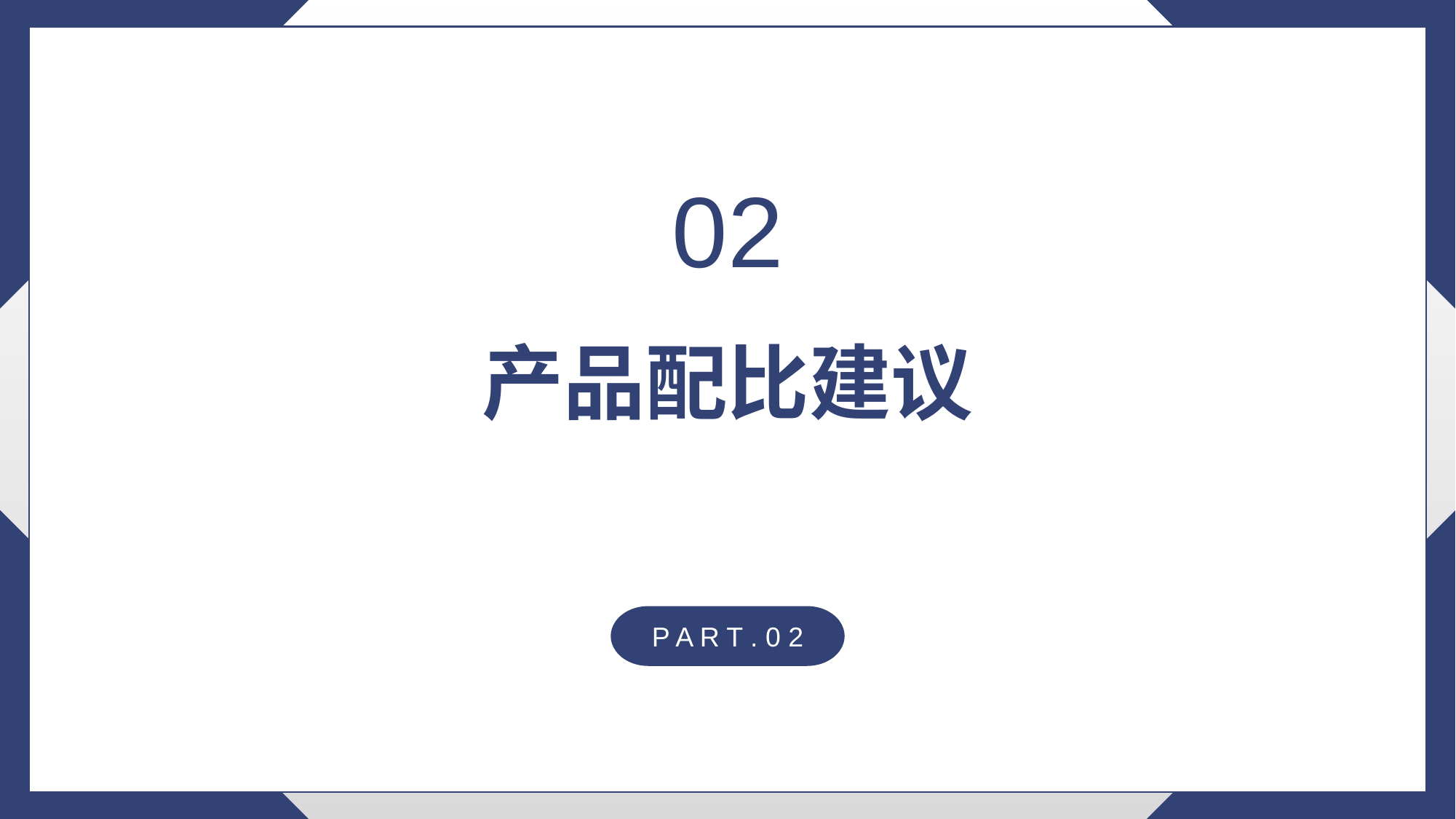

02
产品配比建议

P A R T . 0 2